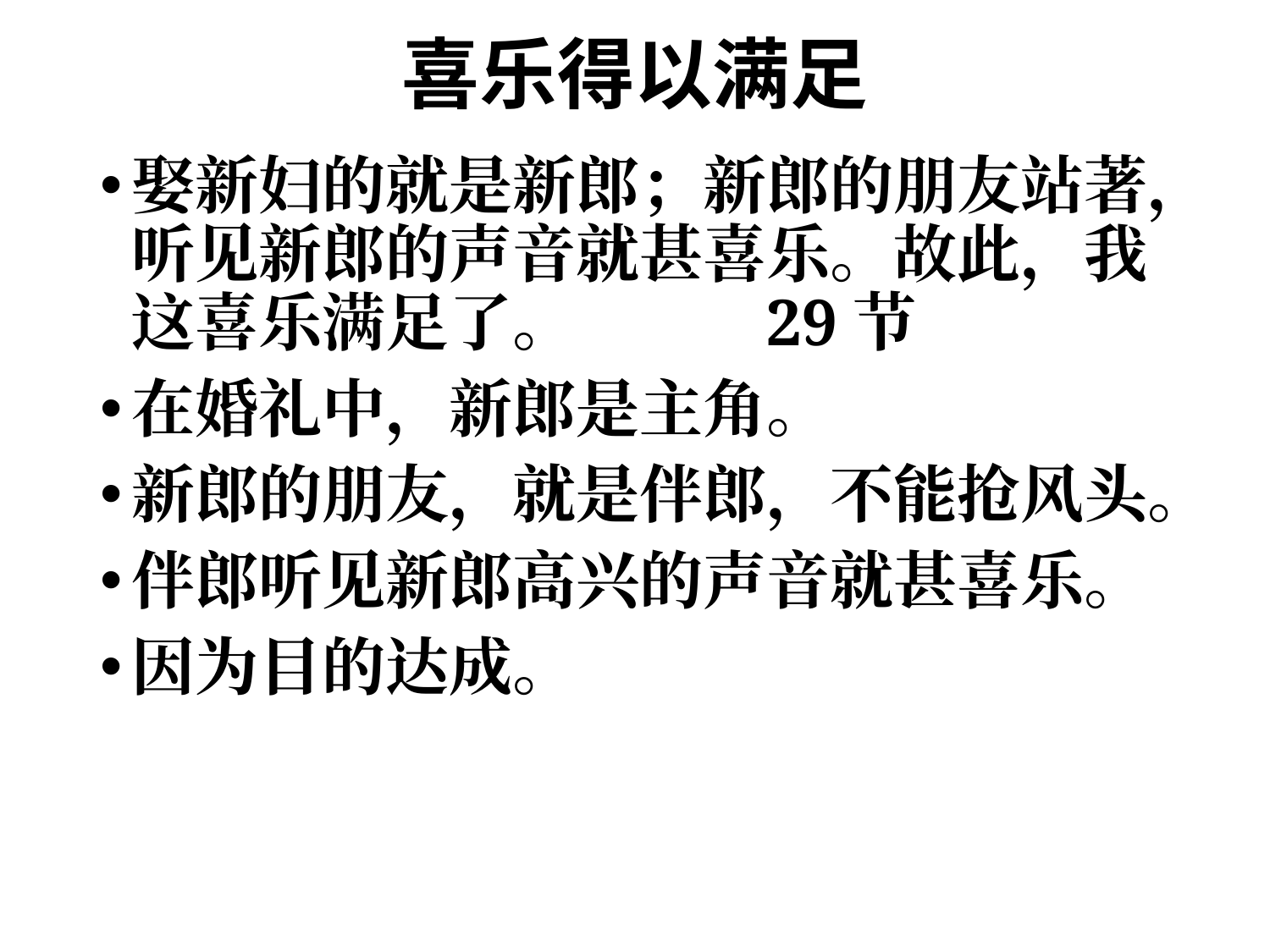

# 喜乐得以满足
娶新妇的就是新郎；新郎的朋友站著，听见新郎的声音就甚喜乐。故此，我这喜乐满足了。		29节
在婚礼中，新郎是主角。
新郎的朋友，就是伴郎，不能抢风头。
伴郎听见新郎高兴的声音就甚喜乐。
因为目的达成。